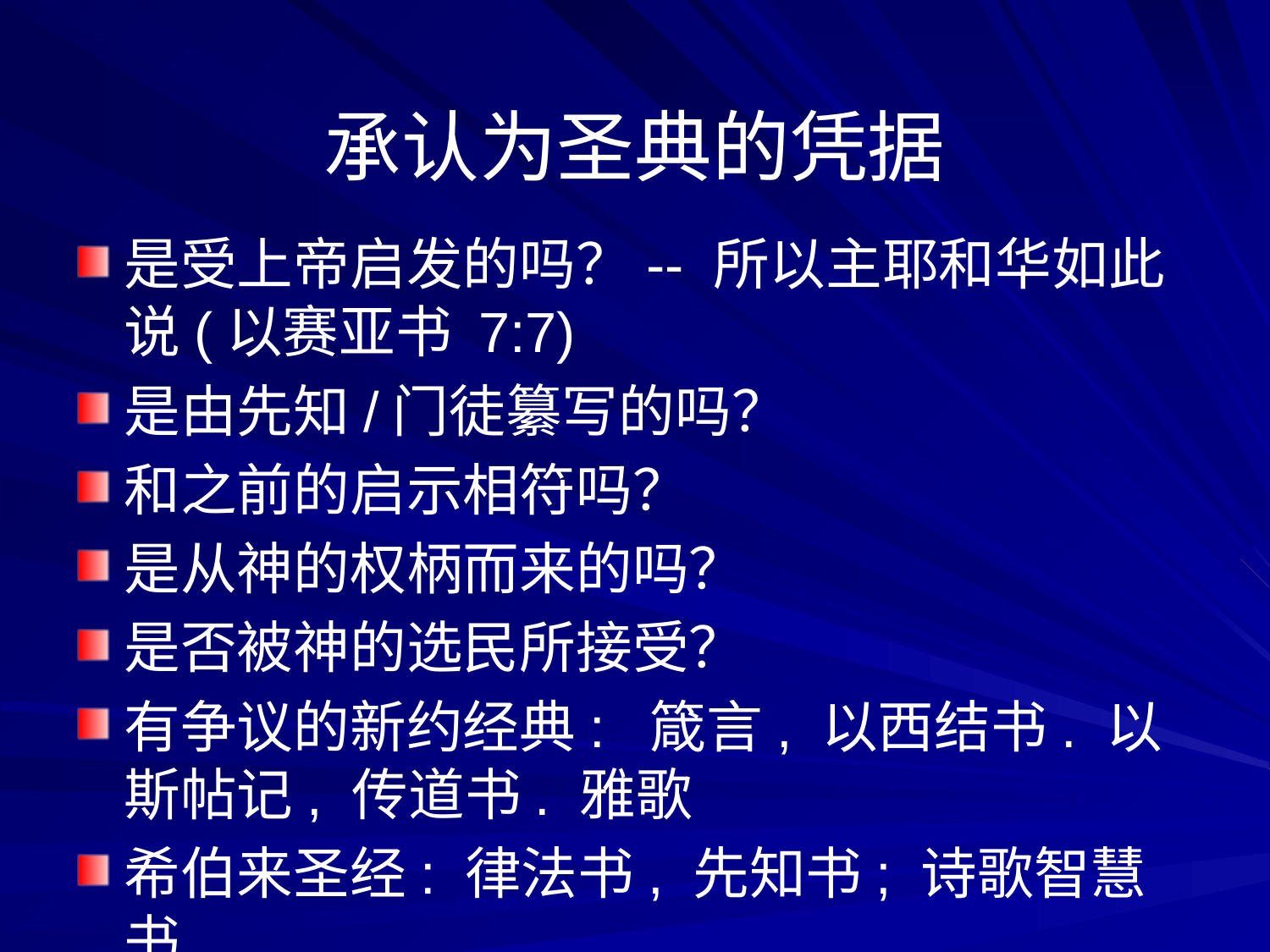

# 承认为圣典的凭据
是受上帝启发的吗？-- 所以主耶和华如此说(以赛亚书 7:7)
是由先知/门徒纂写的吗？
和之前的启示相符吗？
是从神的权柄而来的吗？
是否被神的选民所接受？
有争议的新约经典:  箴言, 以西结书. 以斯帖记, 传道书. 雅歌
希伯来圣经: 律法书, 先知书; 诗歌智慧书